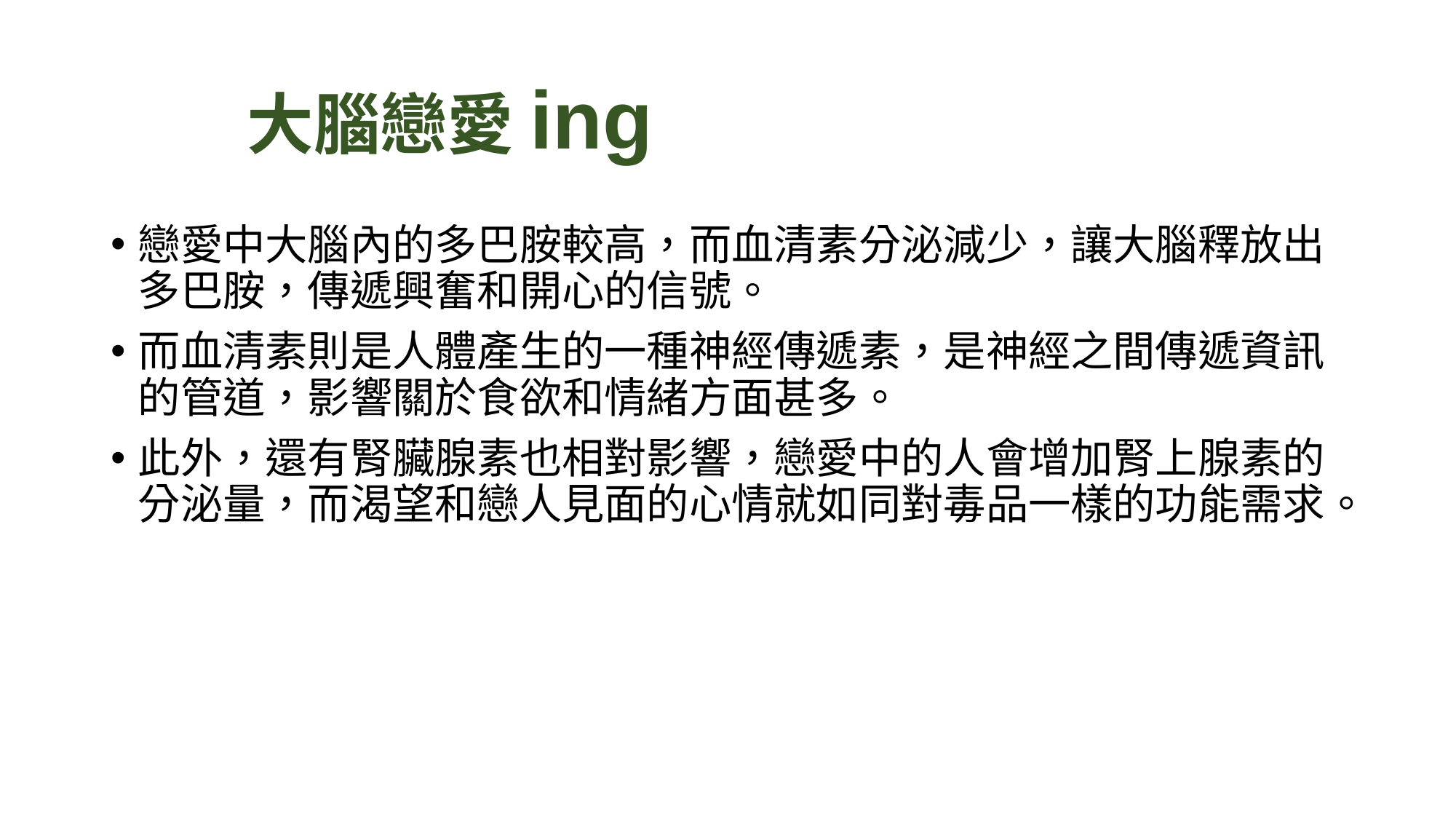

# 大腦戀愛ing
戀愛中大腦內的多巴胺較高，而血清素分泌減少，讓大腦釋放出多巴胺，傳遞興奮和開心的信號。
而血清素則是人體產生的一種神經傳遞素，是神經之間傳遞資訊的管道，影響關於食欲和情緒方面甚多。
此外，還有腎臟腺素也相對影響，戀愛中的人會增加腎上腺素的分泌量，而渴望和戀人見面的心情就如同對毒品一樣的功能需求。